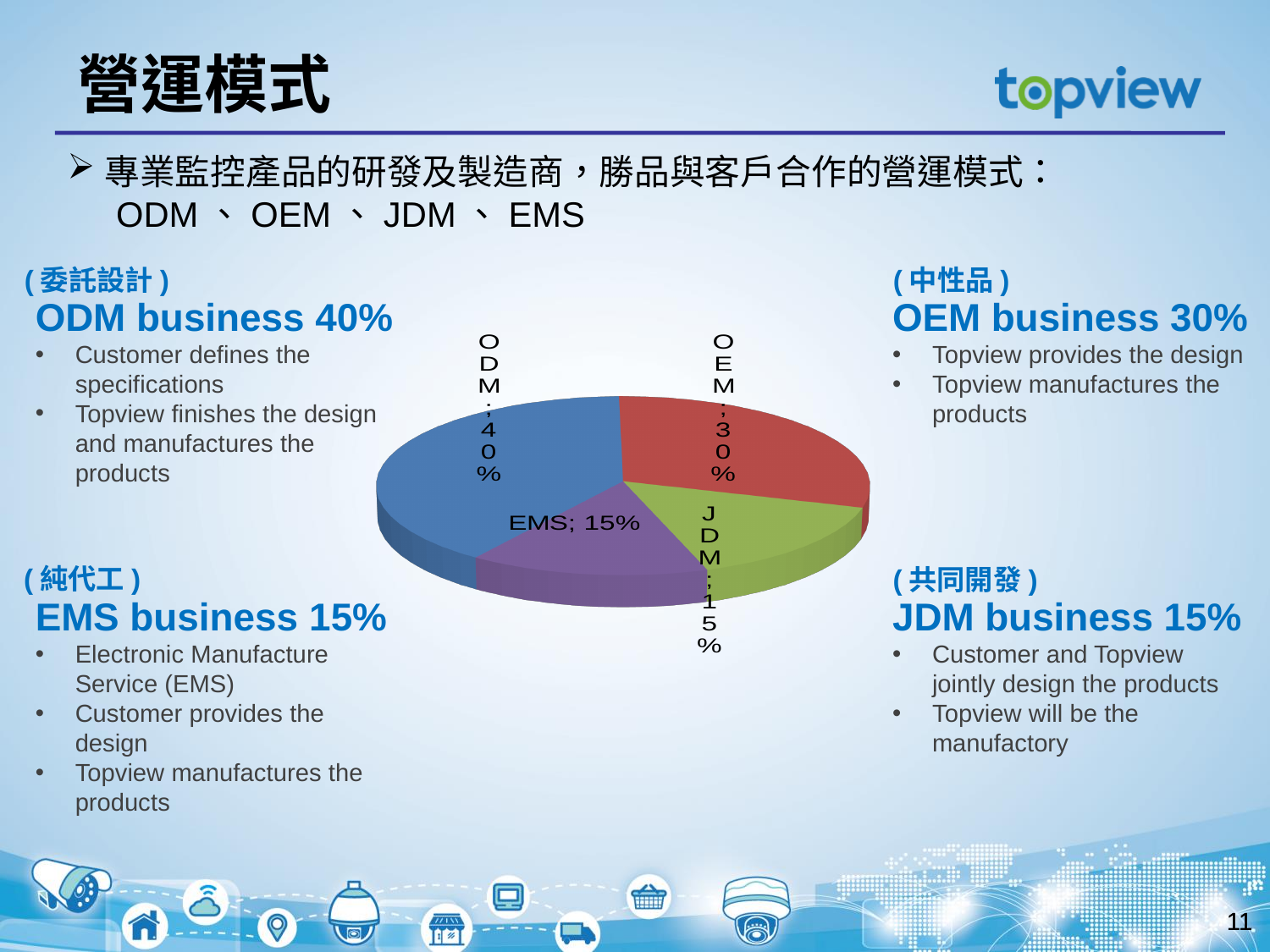

營運模式

專業監控產品的研發及製造商，勝品與客戶合作的營運模式：
     ODM、OEM、JDM、EMS

(委託設計)
(中性品)

[unsupported chart]

ODM business 40%
Customer defines the specifications
Topview finishes the design and manufactures the products
OEM business 30%
Topview provides the design
Topview manufactures the products
(純代工)
(共同開發)
EMS business 15%
Electronic Manufacture Service (EMS)
Customer provides the design
Topview manufactures the products
JDM business 15%
Customer and Topview jointly design the products
Topview will be the manufactory